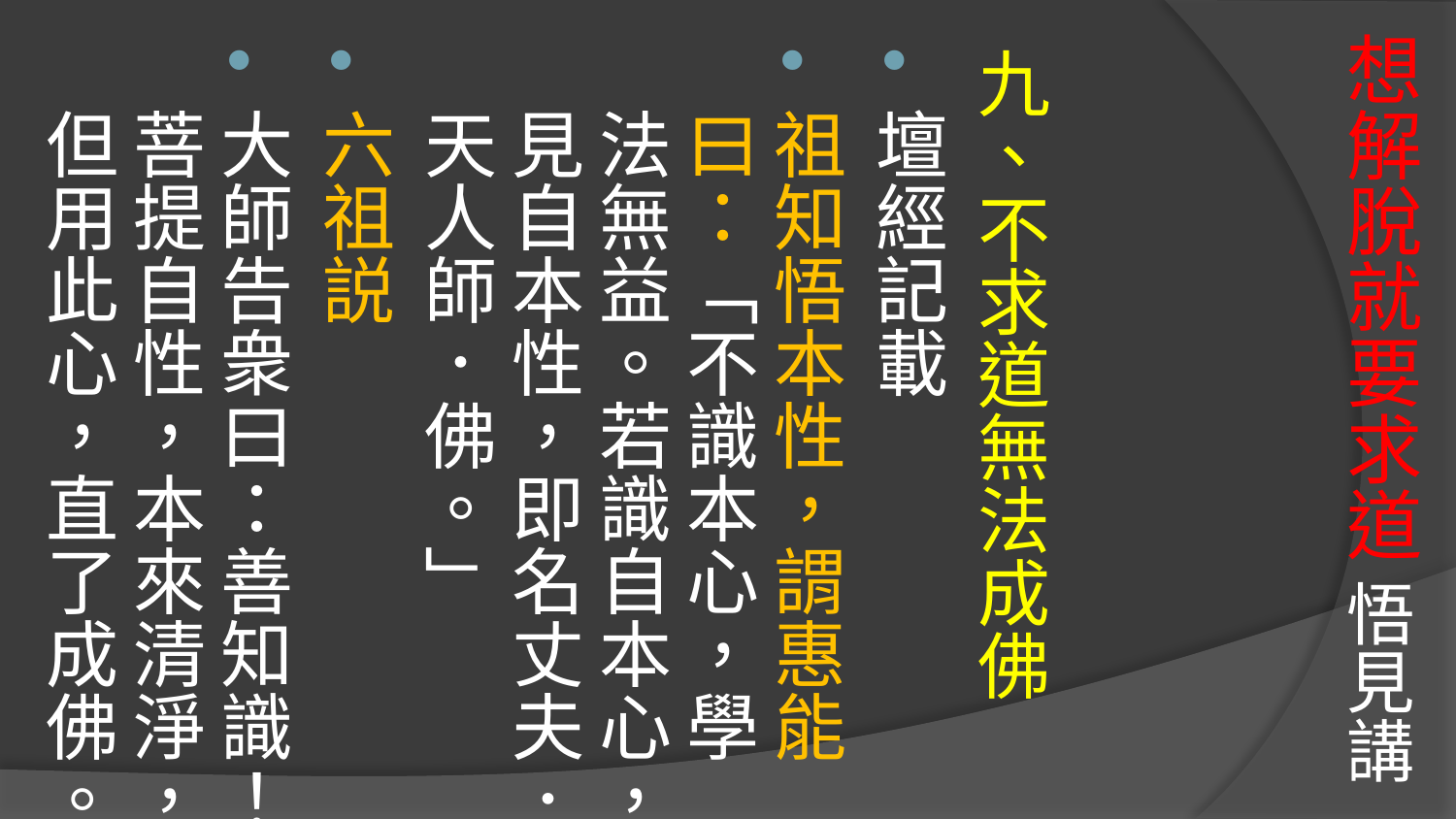

# 想解脫就要求道 悟見講
九、不求道無法成佛
壇經記載
祖知悟本性，謂惠能曰：「不識本心，學法無益。若識自本心，見自本性，即名丈夫．天人師．佛。」
六祖説
大師告衆曰：善知識！菩提自性，本來清淨，但用此心，直了成佛。